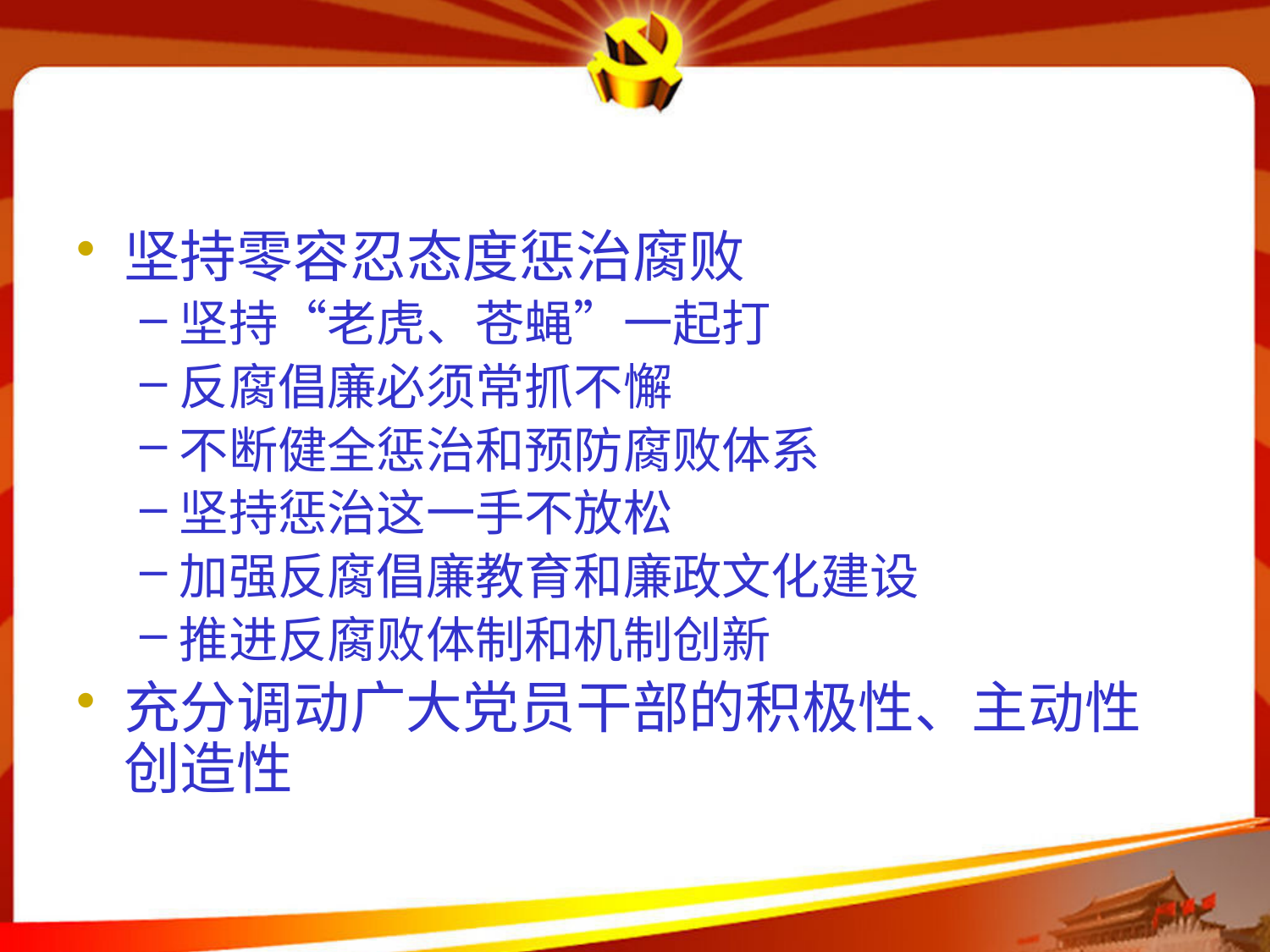

#
坚持零容忍态度惩治腐败
坚持“老虎、苍蝇”一起打
反腐倡廉必须常抓不懈
不断健全惩治和预防腐败体系
坚持惩治这一手不放松
加强反腐倡廉教育和廉政文化建设
推进反腐败体制和机制创新
充分调动广大党员干部的积极性、主动性创造性